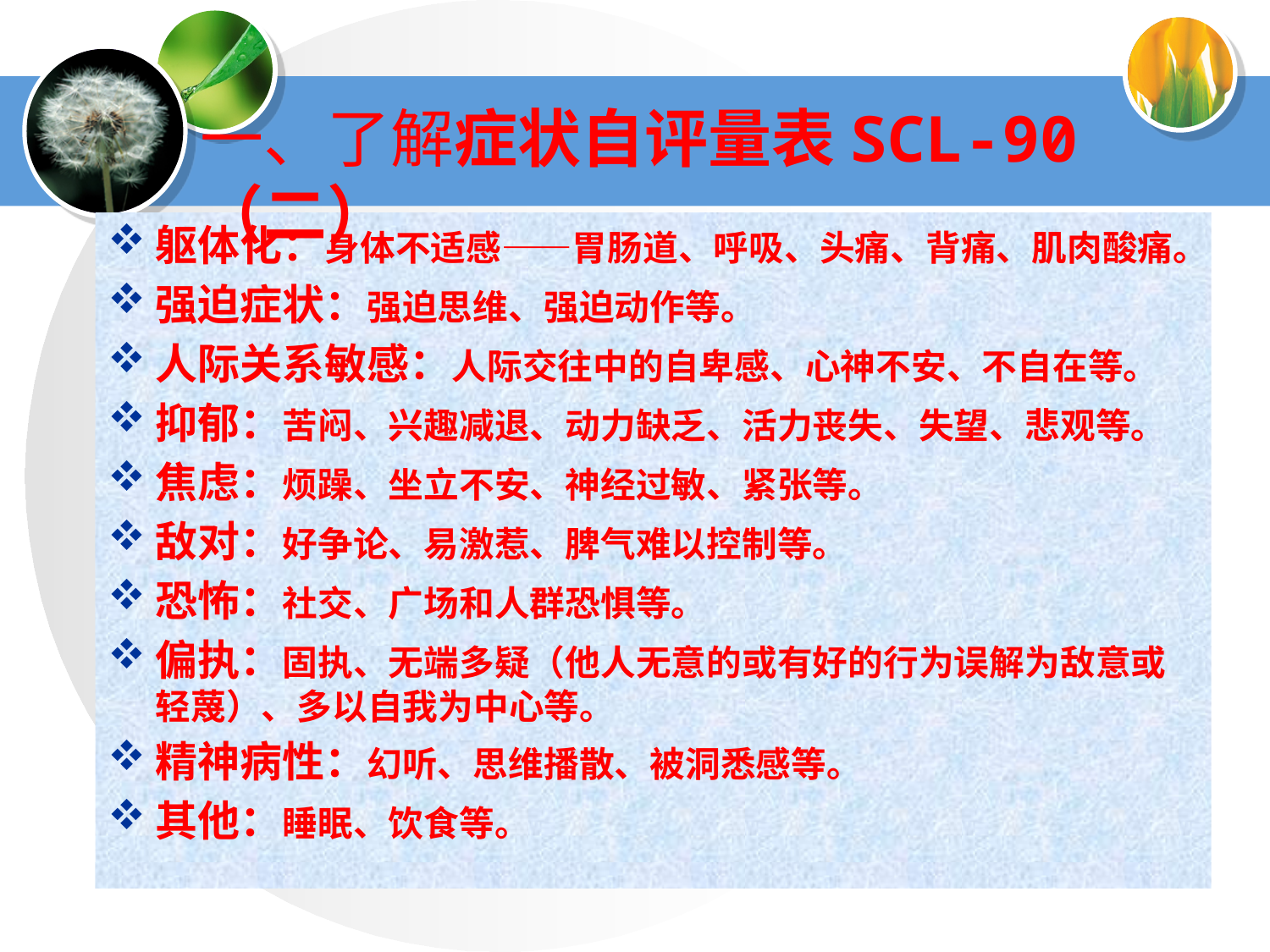

一、了解症状自评量表SCL-90（二）

躯体化：身体不适感——胃肠道、呼吸、头痛、背痛、肌肉酸痛。
强迫症状：强迫思维、强迫动作等。
人际关系敏感：人际交往中的自卑感、心神不安、不自在等。
抑郁：苦闷、兴趣减退、动力缺乏、活力丧失、失望、悲观等。
焦虑：烦躁、坐立不安、神经过敏、紧张等。
敌对：好争论、易激惹、脾气难以控制等。
恐怖：社交、广场和人群恐惧等。
偏执：固执、无端多疑（他人无意的或有好的行为误解为敌意或轻蔑）、多以自我为中心等。
精神病性：幻听、思维播散、被洞悉感等。
其他：睡眠、饮食等。